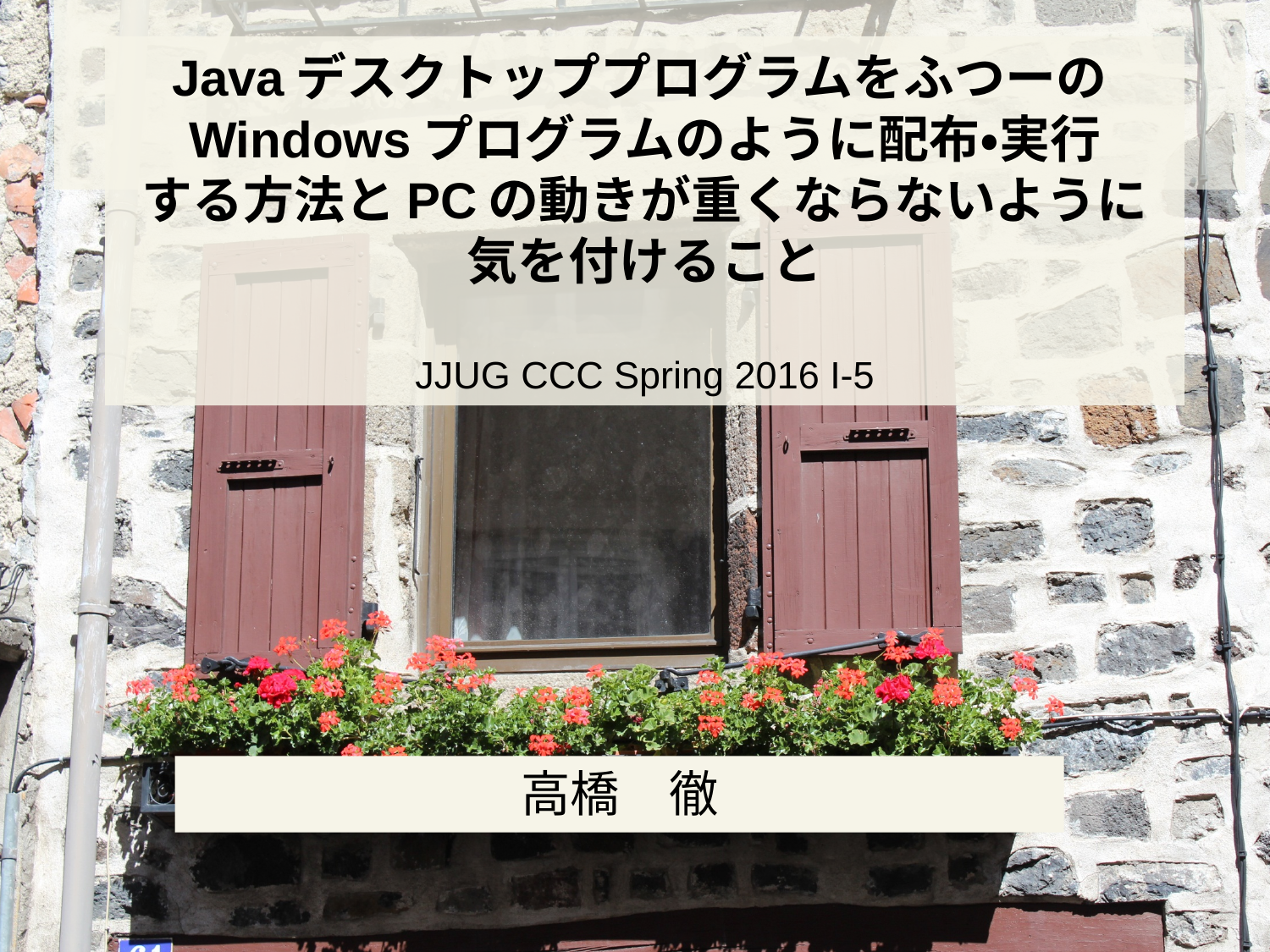

# JavaデスクトッププログラムをふつーのWindowsプログラムのように配布・実行 する方法とPCの動きが重くならないように 気を付けること JJUG CCC Spring 2016 I-5
高橋　徹